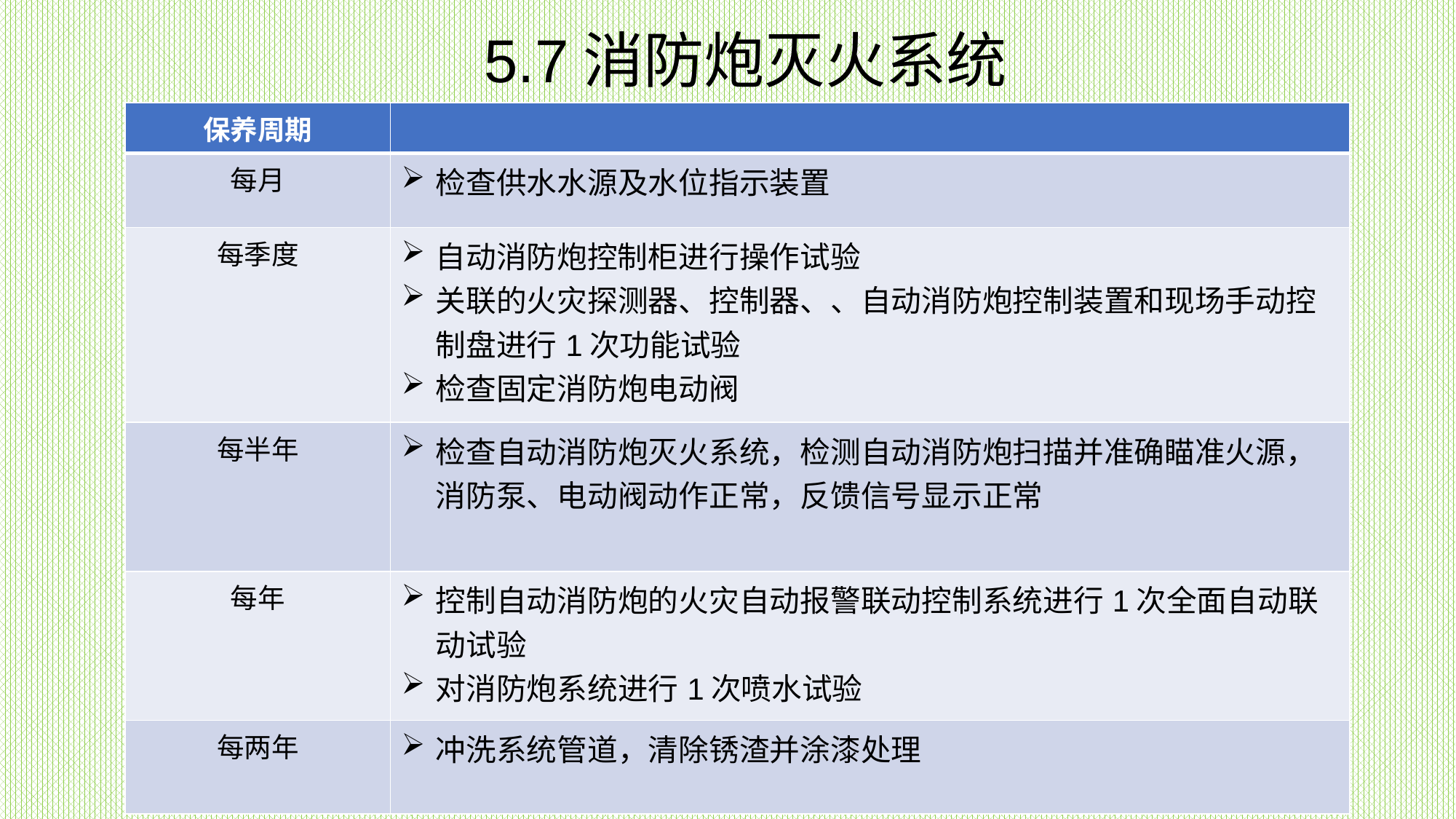

5.7消防炮灭火系统

| 保养周期 |  |
| --- | --- |
| 每月 | 检查供水水源及水位指示装置 |
| 每季度 | 自动消防炮控制柜进行操作试验 关联的火灾探测器、控制器、、自动消防炮控制装置和现场手动控制盘进行1次功能试验 检查固定消防炮电动阀 |
| 每半年 | 检查自动消防炮灭火系统，检测自动消防炮扫描并准确瞄准火源，消防泵、电动阀动作正常，反馈信号显示正常 |
| 每年 | 控制自动消防炮的火灾自动报警联动控制系统进行1次全面自动联动试验 对消防炮系统进行1次喷水试验 |
| 每两年 | 冲洗系统管道，清除锈渣并涂漆处理 |